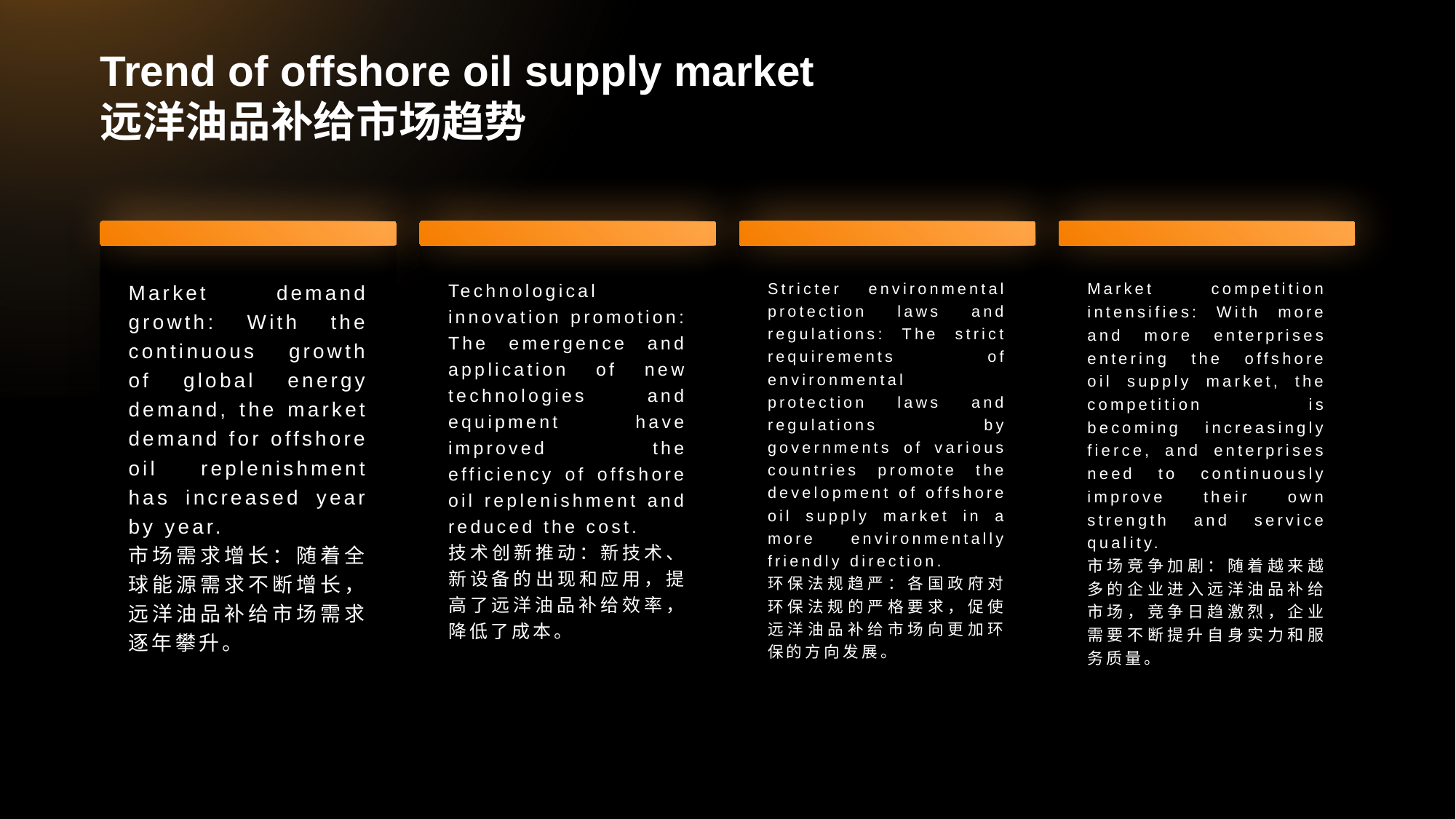

# Trend of offshore oil supply market 远洋油品补给市场趋势

Market demand growth: With the continuous growth of global energy demand, the market demand for offshore oil replenishment has increased year by year.
市场需求增长：随着全球能源需求不断增长，远洋油品补给市场需求逐年攀升。
Technological innovation promotion: The emergence and application of new technologies and equipment have improved the efficiency of offshore oil replenishment and reduced the cost.
技术创新推动：新技术、新设备的出现和应用，提高了远洋油品补给效率，降低了成本。
Stricter environmental protection laws and regulations: The strict requirements of environmental protection laws and regulations by governments of various countries promote the development of offshore oil supply market in a more environmentally friendly direction.
环保法规趋严：各国政府对环保法规的严格要求，促使远洋油品补给市场向更加环保的方向发展。
Market competition intensifies: With more and more enterprises entering the offshore oil supply market, the competition is becoming increasingly fierce, and enterprises need to continuously improve their own strength and service quality.
市场竞争加剧：随着越来越多的企业进入远洋油品补给市场，竞争日趋激烈，企业需要不断提升自身实力和服务质量。